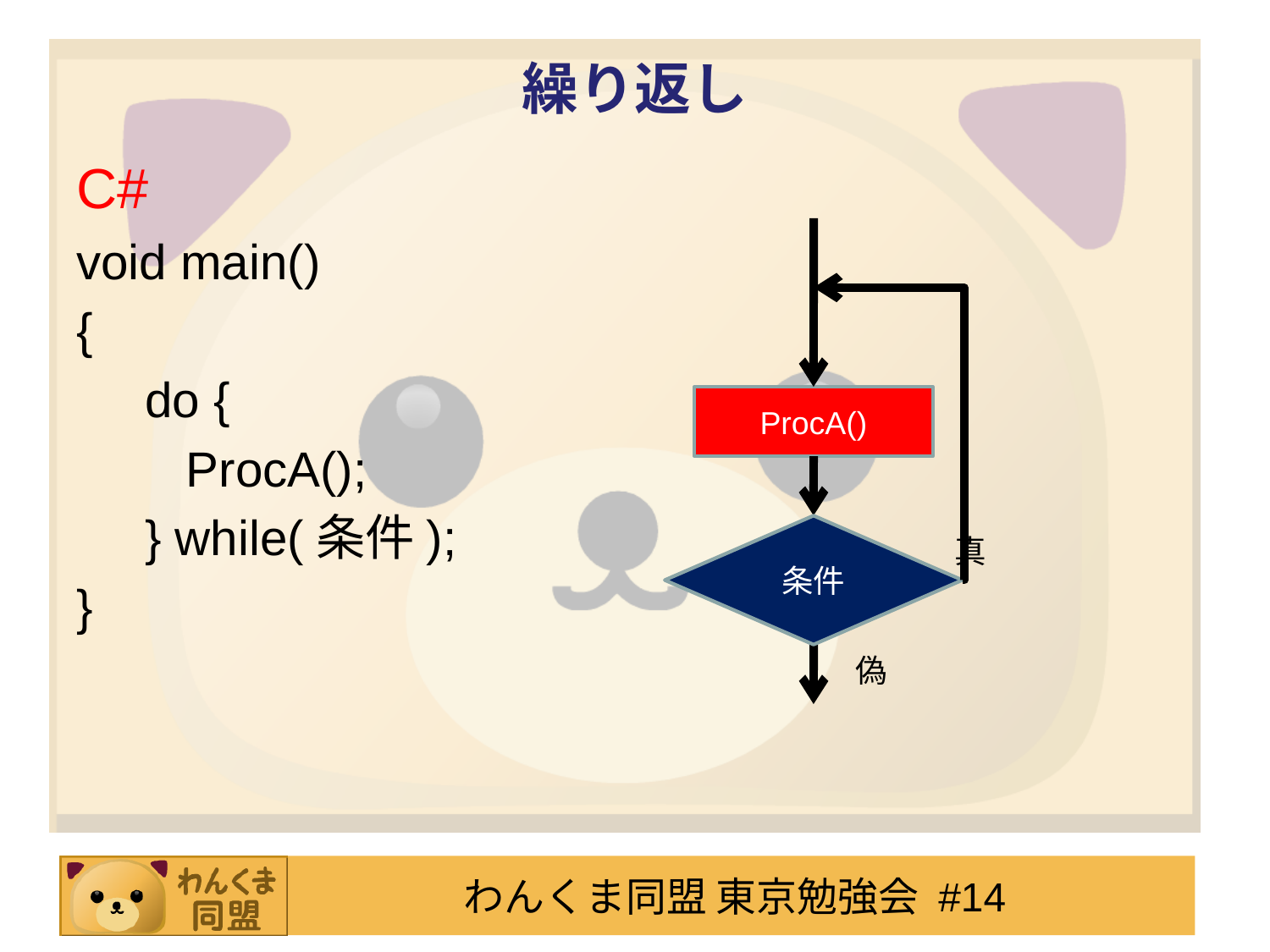

# 繰り返し
C#
void main()
{
     do {
        ProcA();
     } while(条件);
}
ProcA()
条件
真
偽